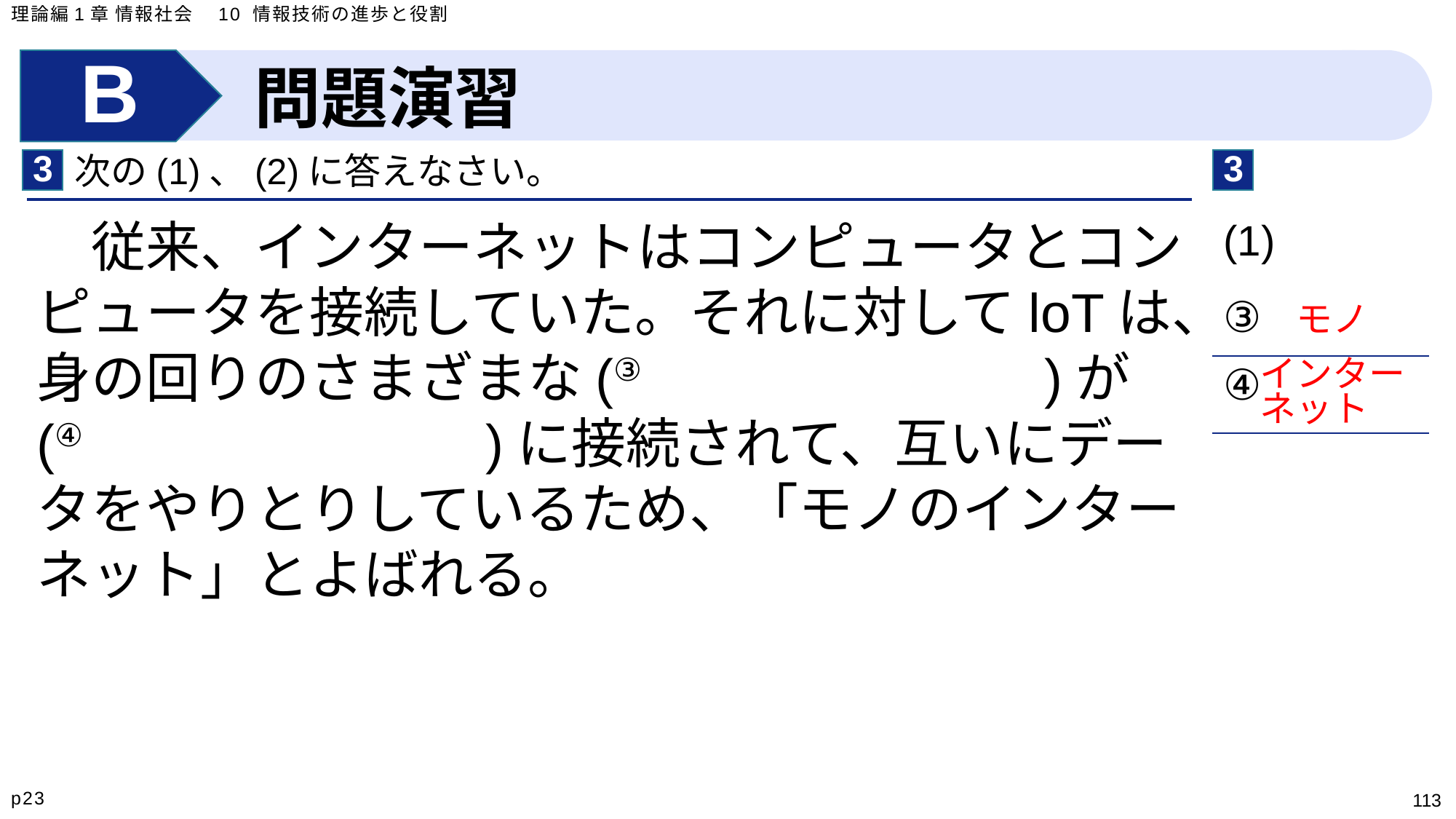

理論編1章 情報社会　10 情報技術の進歩と役割
問題演習
3
3
次の(1)、(2)に答えなさい。
| (1) |
| --- |
| ③ |
| ④ |
従来、インターネットはコンピュータとコンピュータを接続していた。それに対してloTは、身の回りのさまざまな(③　　　　　　　)が(④　　　　　　　)に接続されて、互いにデータをやりとりしているため、「モノのインターネット」とよばれる。

モノ
インター
ネット
p23
113